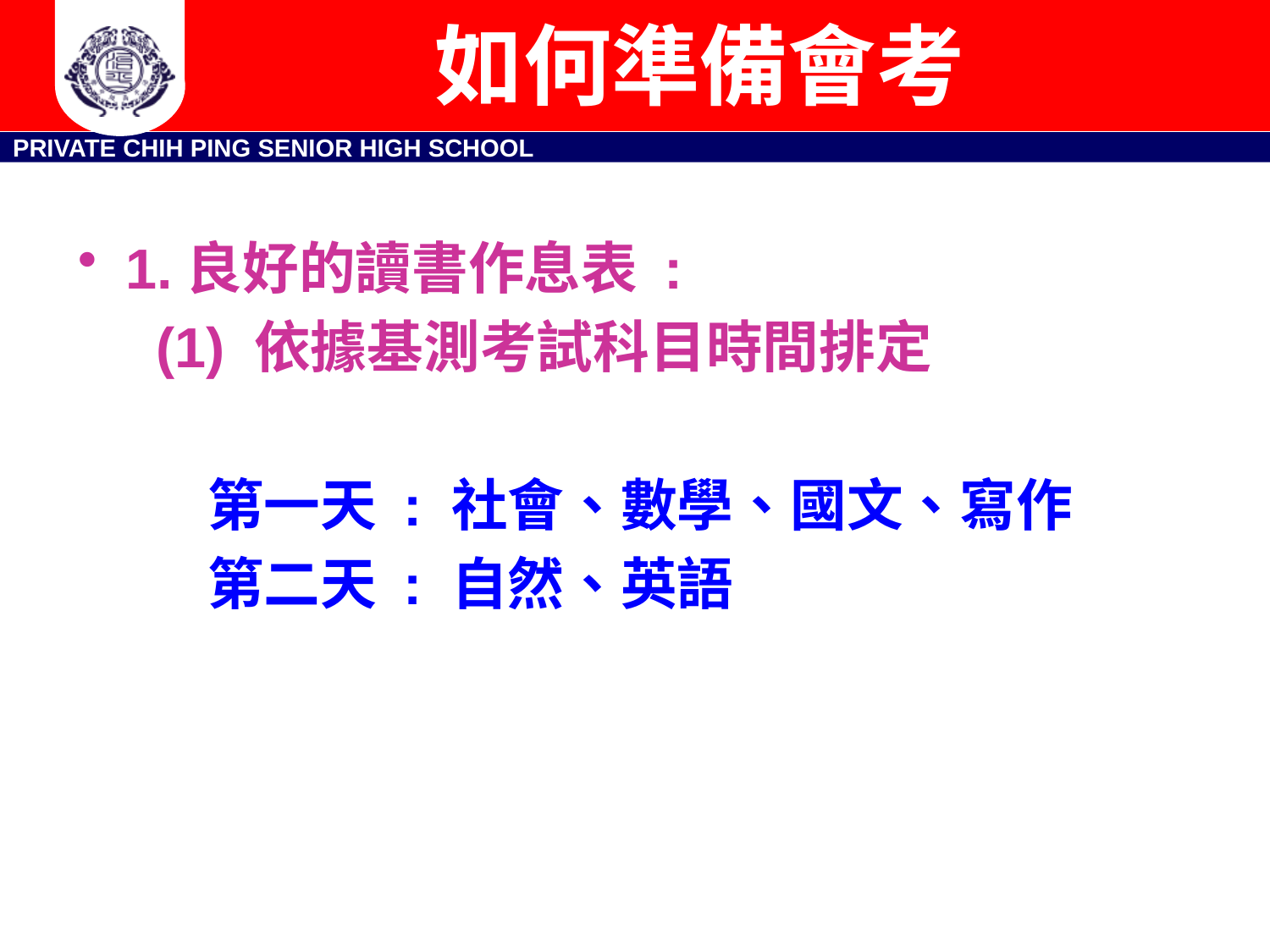

# 如何準備會考
1.良好的讀書作息表 :
     (1) 依據基測考試科目時間排定

         第一天 : 社會、數學、國文、寫作
         第二天 : 自然、英語